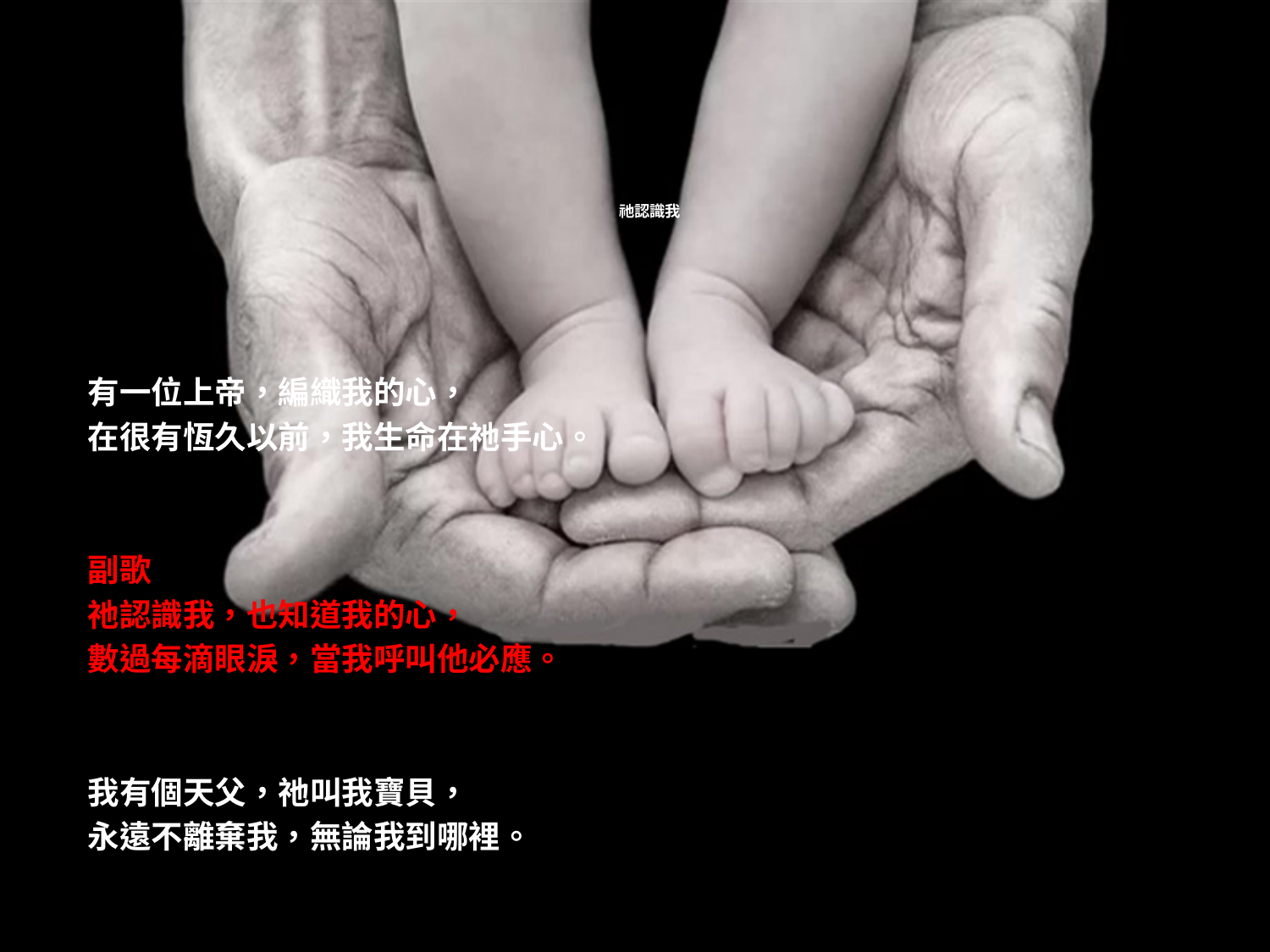

# 祂認識我
有一位上帝，編織我的心，
在很有恆久以前，我生命在祂手心。

副歌
祂認識我，也知道我的心，
數過每滴眼淚，當我呼叫他必應。

我有個天父，祂叫我寶貝，
永遠不離棄我，無論我到哪裡。